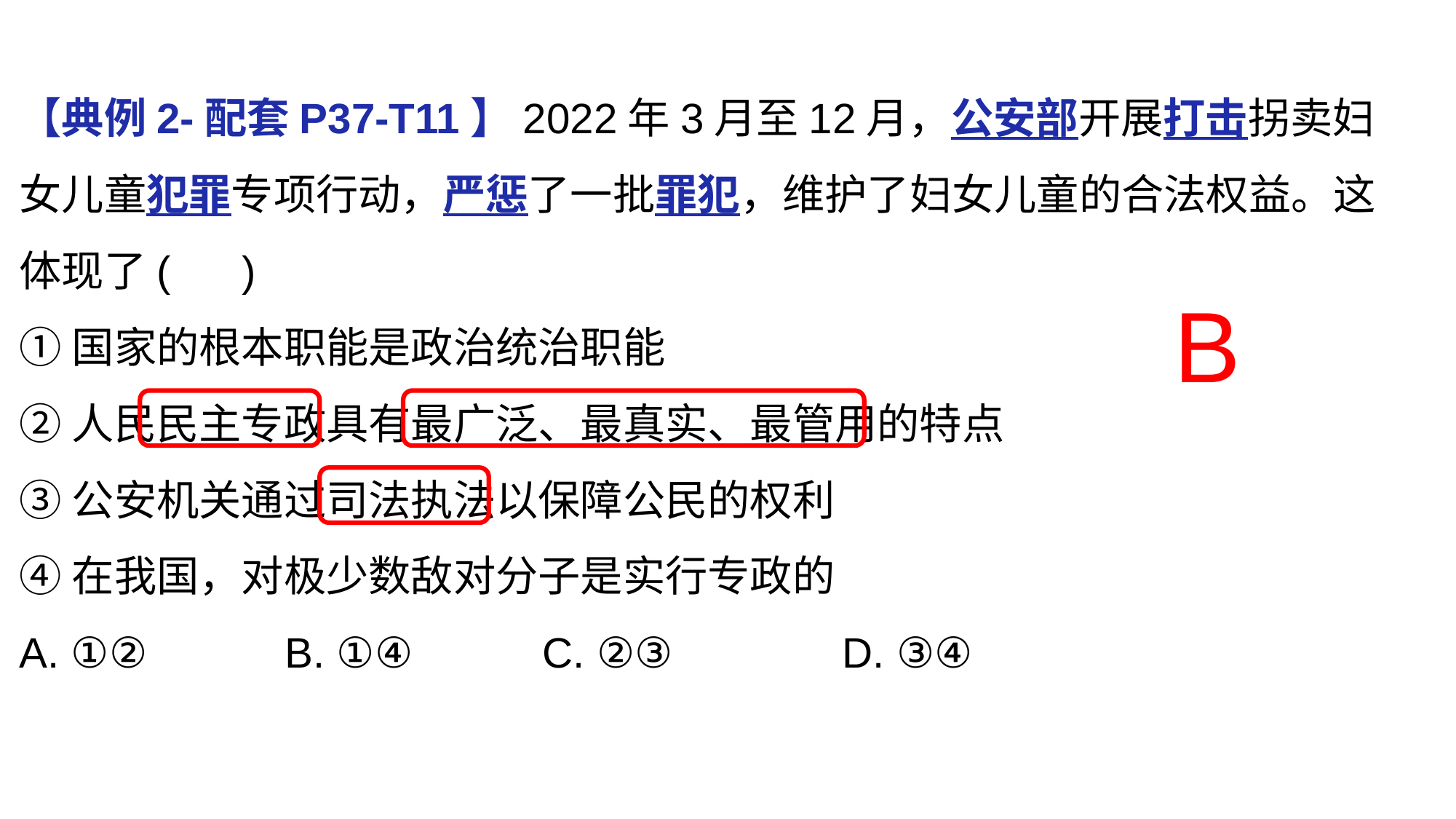

【典例2-配套P37-T11】2022年3月至12月，公安部开展打击拐卖妇女儿童犯罪专项行动，严惩了一批罪犯，维护了妇女儿童的合法权益。这体现了(      )
①国家的根本职能是政治统治职能
②人民民主专政具有最广泛、最真实、最管用的特点
③公安机关通过司法执法以保障公民的权利
④在我国，对极少数敌对分子是实行专政的
A. ①② 	    B. ①④           C. ②③ 	     D. ③④
【典例2-配套P37-T11】2022年3月至12月，公安部开展打击拐卖妇女儿童犯罪专项行动，严惩了一批罪犯，维护了妇女儿童的合法权益。这体现了(      )
①国家的根本职能是政治统治职能
②人民民主专政具有最广泛、最真实、最管用的特点
③公安机关通过司法执法以保障公民的权利
④在我国，对极少数敌对分子是实行专政的
A. ①② 	    B. ①④           C. ②③ 	     D. ③④
B